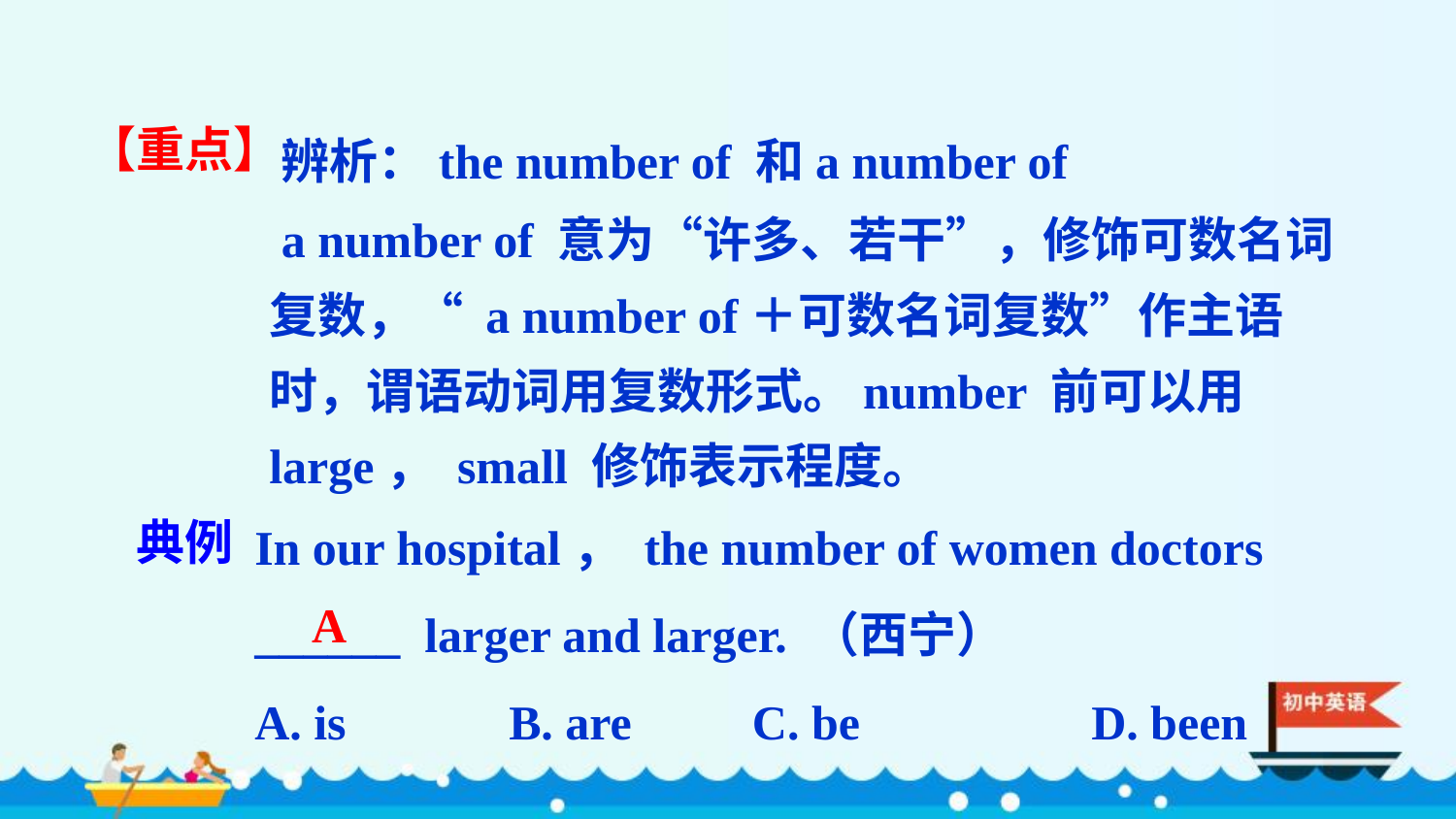

辨析：the number of 和a number of
【重点】
 a number of 意为“许多、若干”，修饰可数名词复数，“ a number of＋可数名词复数”作主语时，谓语动词用复数形式。number 前可以用large， small 修饰表示程度。
In our hospital， the number of women doctors ______  larger and larger. （西宁）
A. is 	　　B. are　　C. be 	　　D. been
典例
A